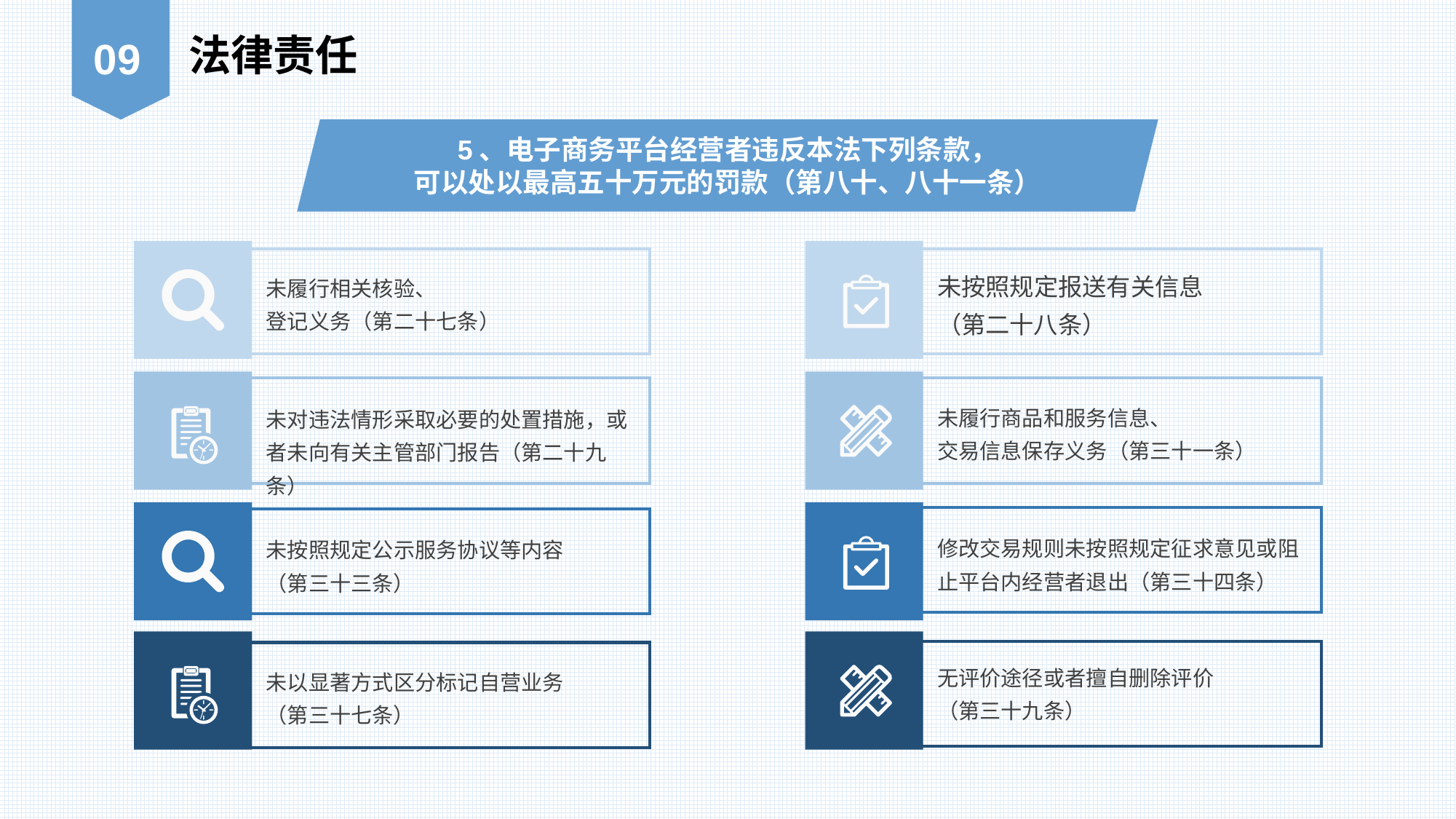

法律责任
09
5、电子商务平台经营者违反本法下列条款，
可以处以最高五十万元的罚款（第八十、八十一条）

未履行相关核验、
登记义务（第二十七条）

未按照规定报送有关信息
（第二十八条）

未对违法情形采取必要的处置措施，或者未向有关主管部门报告（第二十九条）

未履行商品和服务信息、
交易信息保存义务（第三十一条）

未按照规定公示服务协议等内容
（第三十三条）

修改交易规则未按照规定征求意见或阻止平台内经营者退出（第三十四条）

未以显著方式区分标记自营业务
（第三十七条）

无评价途径或者擅自删除评价
（第三十九条）